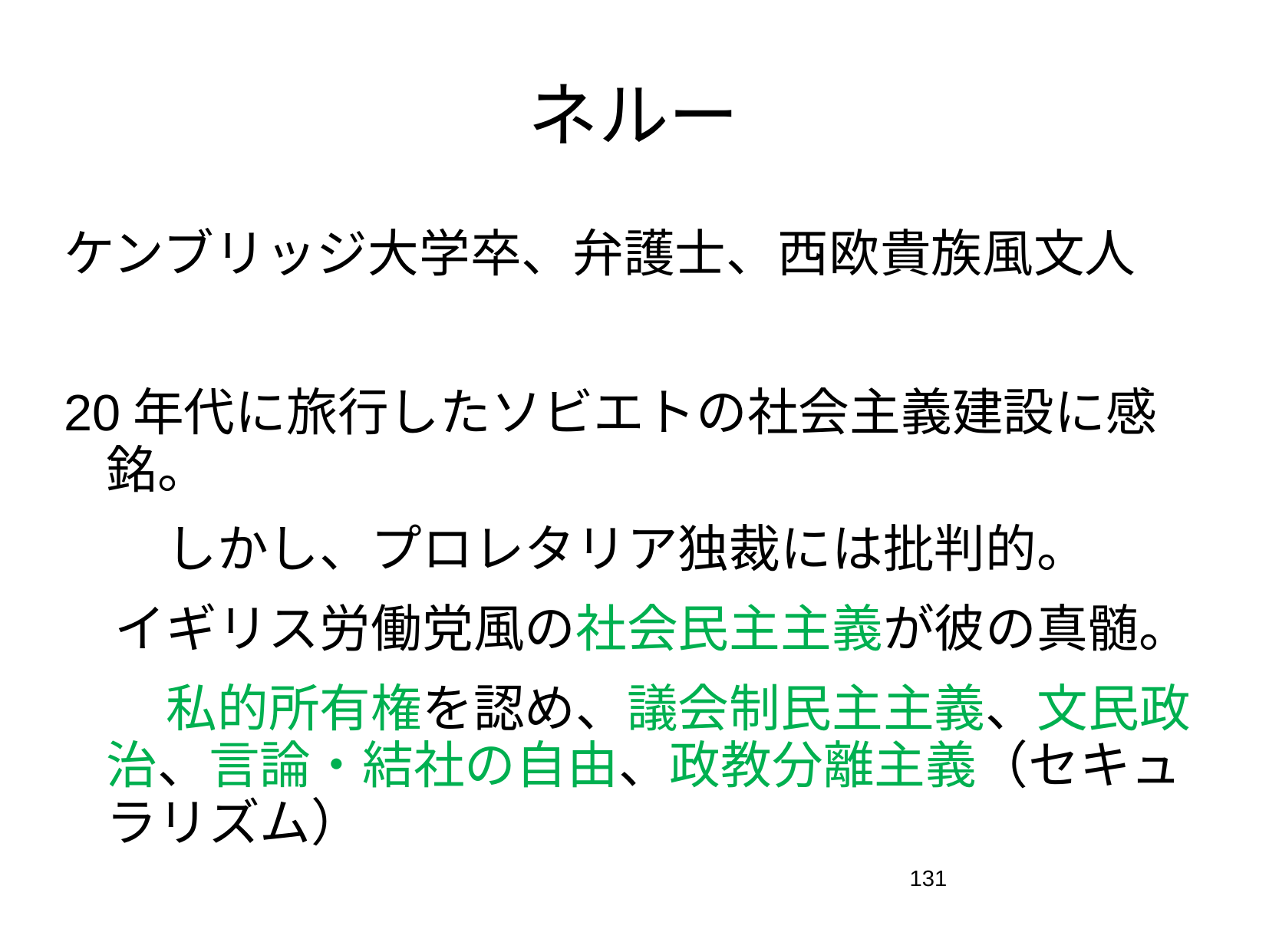

# ネルー
ケンブリッジ大学卒、弁護士、西欧貴族風文人

20年代に旅行したソビエトの社会主義建設に感銘。
　　しかし、プロレタリア独裁には批判的。
　イギリス労働党風の社会民主主義が彼の真髄。
　　私的所有権を認め、議会制民主主義、文民政治、言論・結社の自由、政教分離主義（セキュラリズム）
131